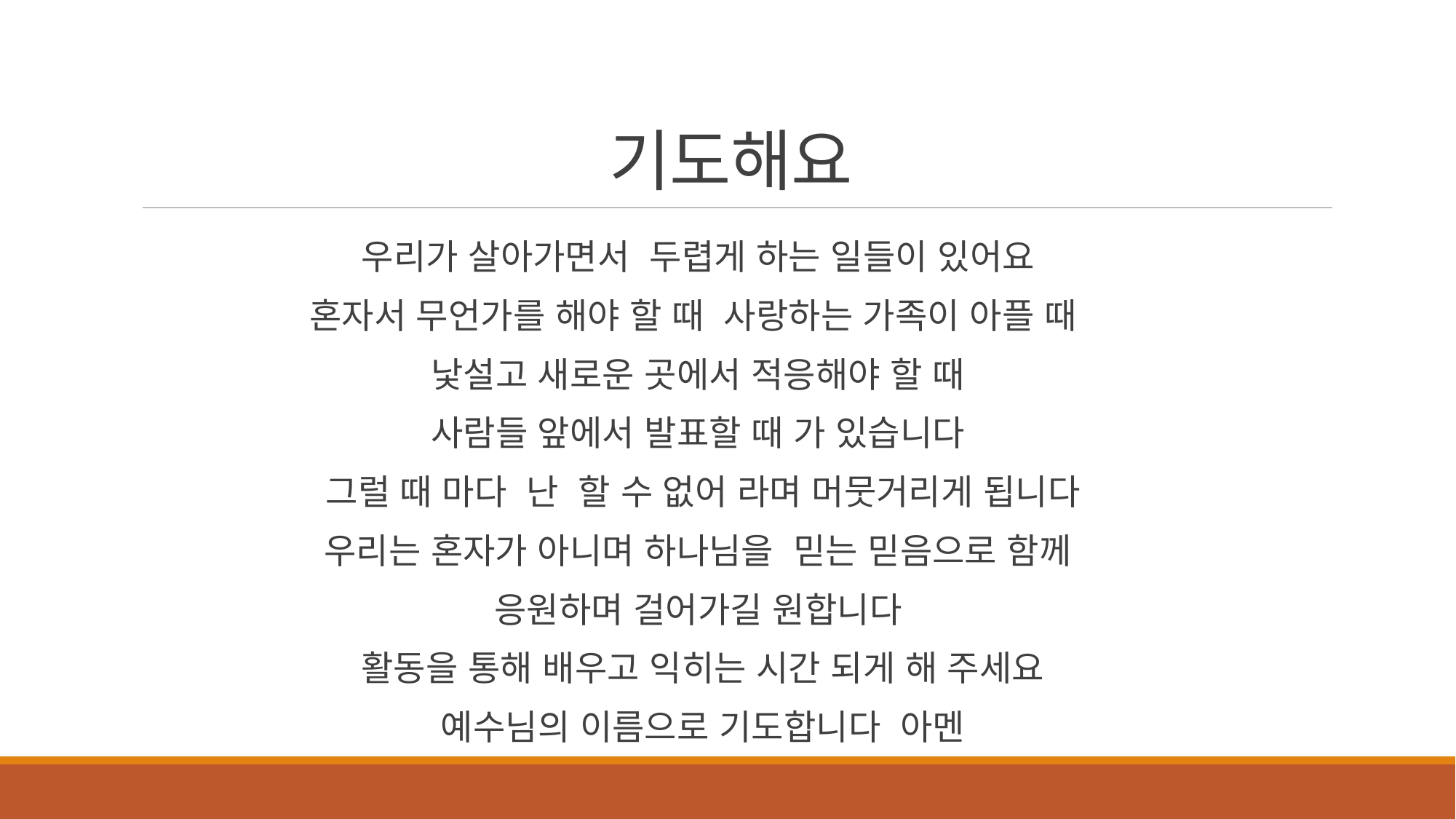

# 기도해요

우리가 살아가면서  두렵게 하는 일들이 있어요
혼자서 무언가를 해야 할 때  사랑하는 가족이 아플 때
낯설고 새로운 곳에서 적응해야 할 때
사람들 앞에서 발표할 때 가 있습니다
그럴 때 마다  난  할 수 없어 라며 머뭇거리게 됩니다
우리는 혼자가 아니며 하나님을  믿는 믿음으로 함께
응원하며 걸어가길 원합니다
활동을 통해 배우고 익히는 시간 되게 해 주세요
예수님의 이름으로 기도합니다  아멘